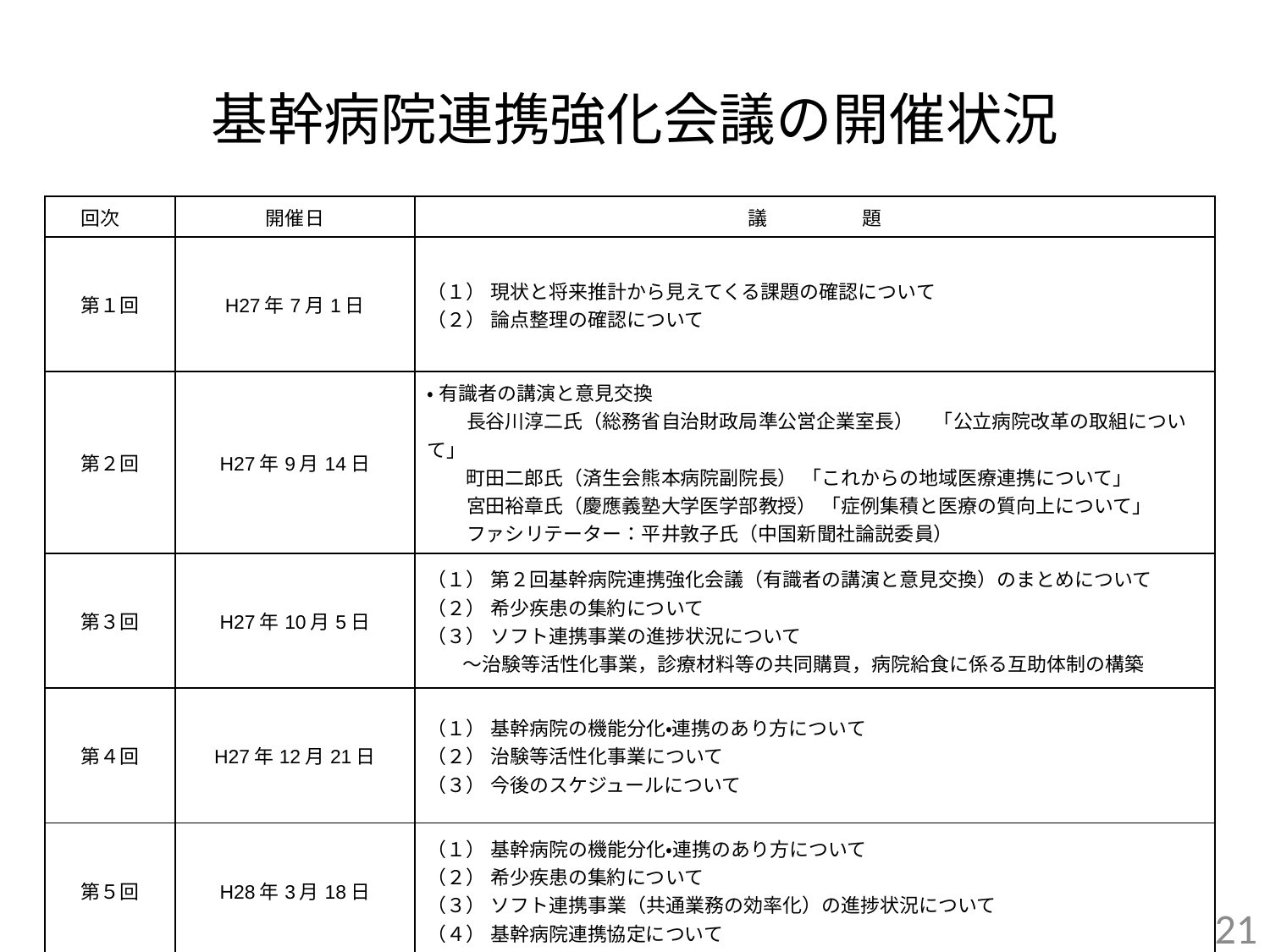

# 基幹病院連携強化会議の開催状況
| 回次 | 開催日 | 議 　　　　題 |
| --- | --- | --- |
| 第１回 | H27年7月1日 | （１） 現状と将来推計から見えてくる課題の確認について （２） 論点整理の確認について |
| 第２回 | H27年9月14日 | ・ 有識者の講演と意見交換 　　長谷川淳二氏（総務省自治財政局準公営企業室長）　「公立病院改革の取組について」 　　町田二郎氏（済生会熊本病院副院長） 「これからの地域医療連携について」 　　宮田裕章氏（慶應義塾大学医学部教授） 「症例集積と医療の質向上について」 　　ファシリテーター：平井敦子氏（中国新聞社論説委員） |
| 第３回 | H27年10月5日 | （１） 第２回基幹病院連携強化会議（有識者の講演と意見交換）のまとめについて （２） 希少疾患の集約について （３） ソフト連携事業の進捗状況について ～治験等活性化事業，診療材料等の共同購買，病院給食に係る互助体制の構築 |
| 第４回 | H27年12月21日 | （１） 基幹病院の機能分化・連携のあり方について （２） 治験等活性化事業について （３） 今後のスケジュールについて |
| 第５回 | H28年3月18日 | （１） 基幹病院の機能分化・連携のあり方について （２） 希少疾患の集約について （３） ソフト連携事業（共通業務の効率化）の進捗状況について （４） 基幹病院連携協定について |
21